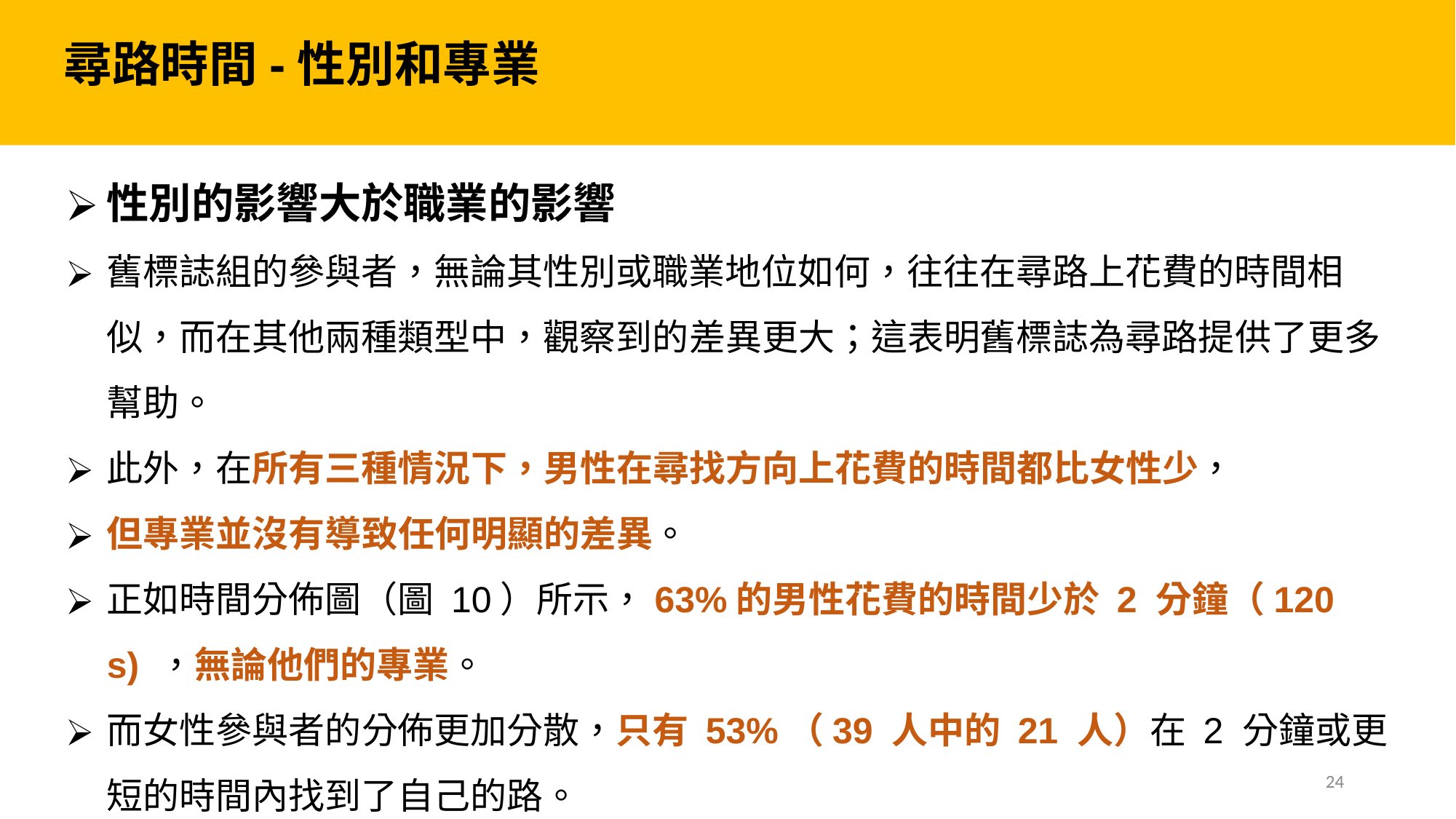

尋路時間-性別和專業
性別的影響大於職業的影響
舊標誌組的參與者，無論其性別或職業地位如何，往往在尋路上花費的時間相似，而在其他兩種類型中，觀察到的差異更大；這表明舊標誌為尋路提供了更多幫助。
此外，在所有三種情況下，男性在尋找方向上花費的時間都比女性少，
但專業並沒有導致任何明顯的差異。
正如時間分佈圖（圖 10）所示，63%的男性花費的時間少於 2 分鐘（120 s) ，無論他們的專業。
而女性參與者的分佈更加分散，只有 53%（39 人中的 21 人）在 2 分鐘或更短的時間內找到了自己的路。
24